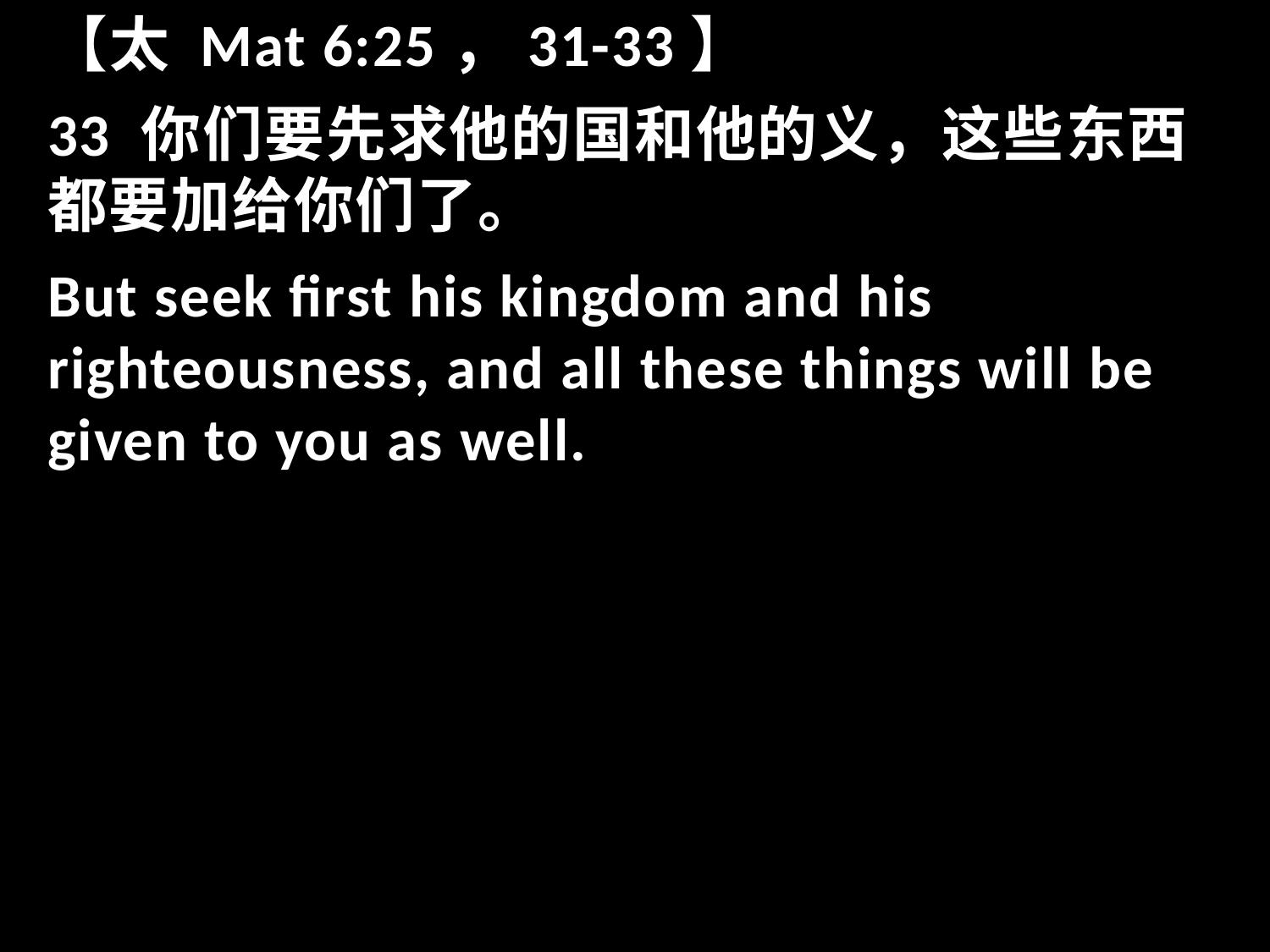

【太 Mat 6:25，31-33】
33 你们要先求他的国和他的义，这些东西都要加给你们了。
But seek first his kingdom and his righteousness, and all these things will be given to you as well.